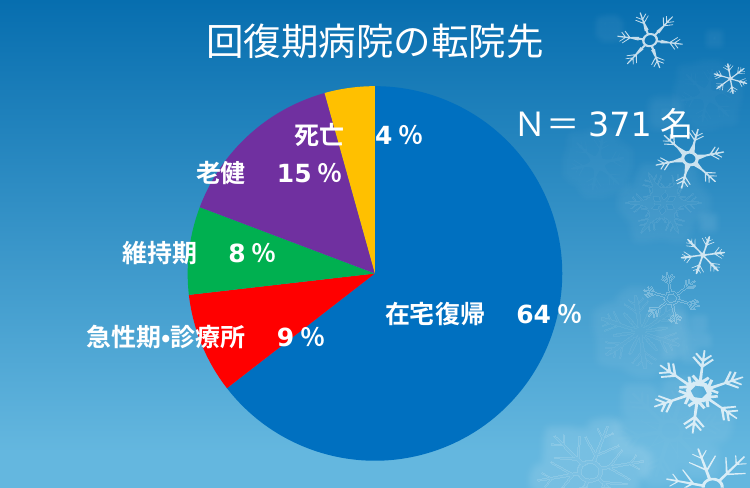

# 回復期病院の転院先

### Chart

| Category |  |
|---|---|
| 在宅 | 238.0 |
| 急性期 | 32.0 |
| 維持期 | 28.0 |
| 老犬 | 55.0 |
| 死亡 | 16.0 |
Ｎ＝371名
死亡　4％
老健　15％
維持期　8％
在宅復帰　64％
急性期・診療所　9％